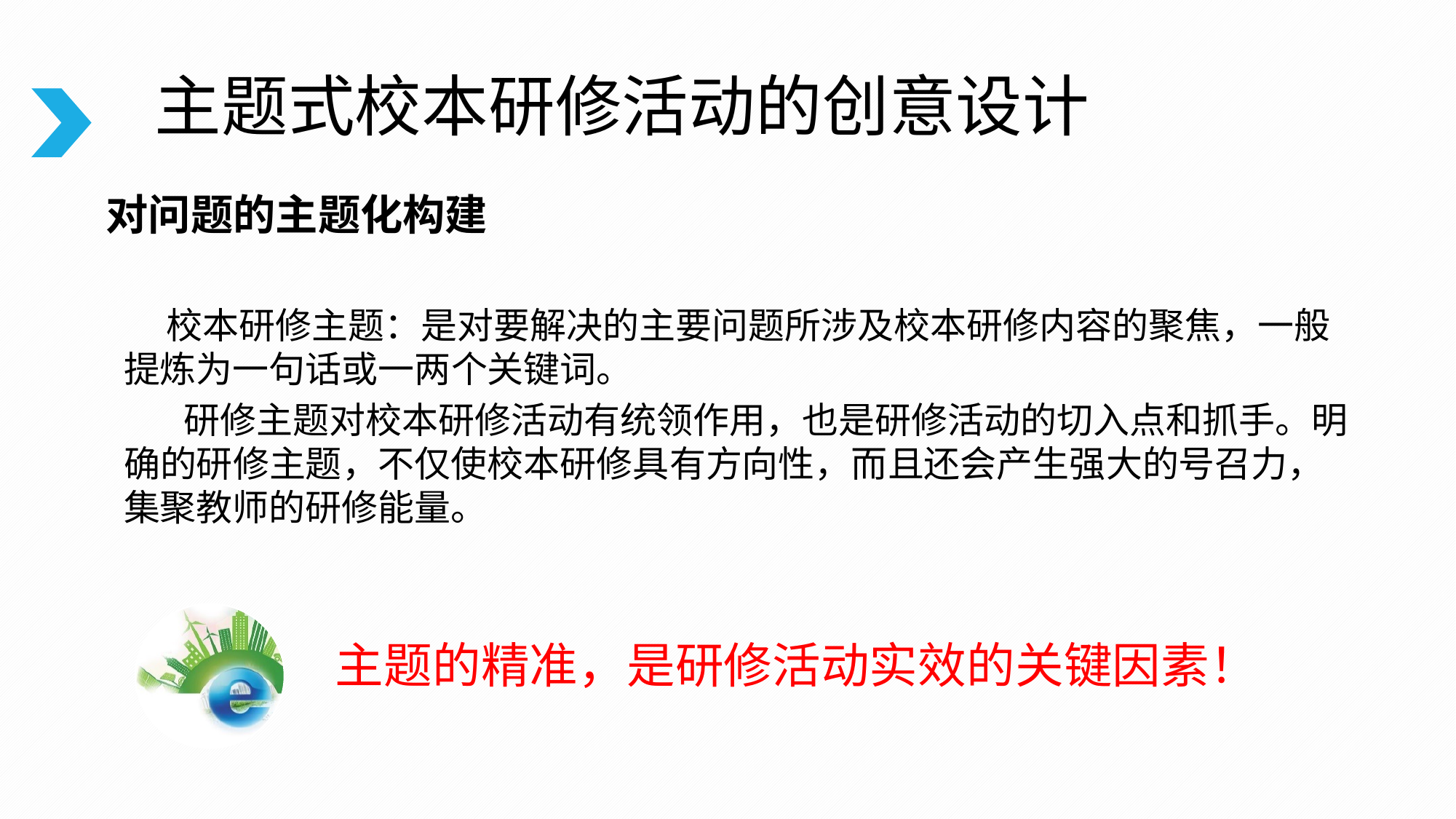

主题式校本研修活动的创意设计
对问题的主题化构建
校本研修主题：是对要解决的主要问题所涉及校本研修内容的聚焦，一般提炼为一句话或一两个关键词。
 研修主题对校本研修活动有统领作用，也是研修活动的切入点和抓手。明确的研修主题，不仅使校本研修具有方向性，而且还会产生强大的号召力，集聚教师的研修能量。

 主题的精准，是研修活动实效的关键因素！